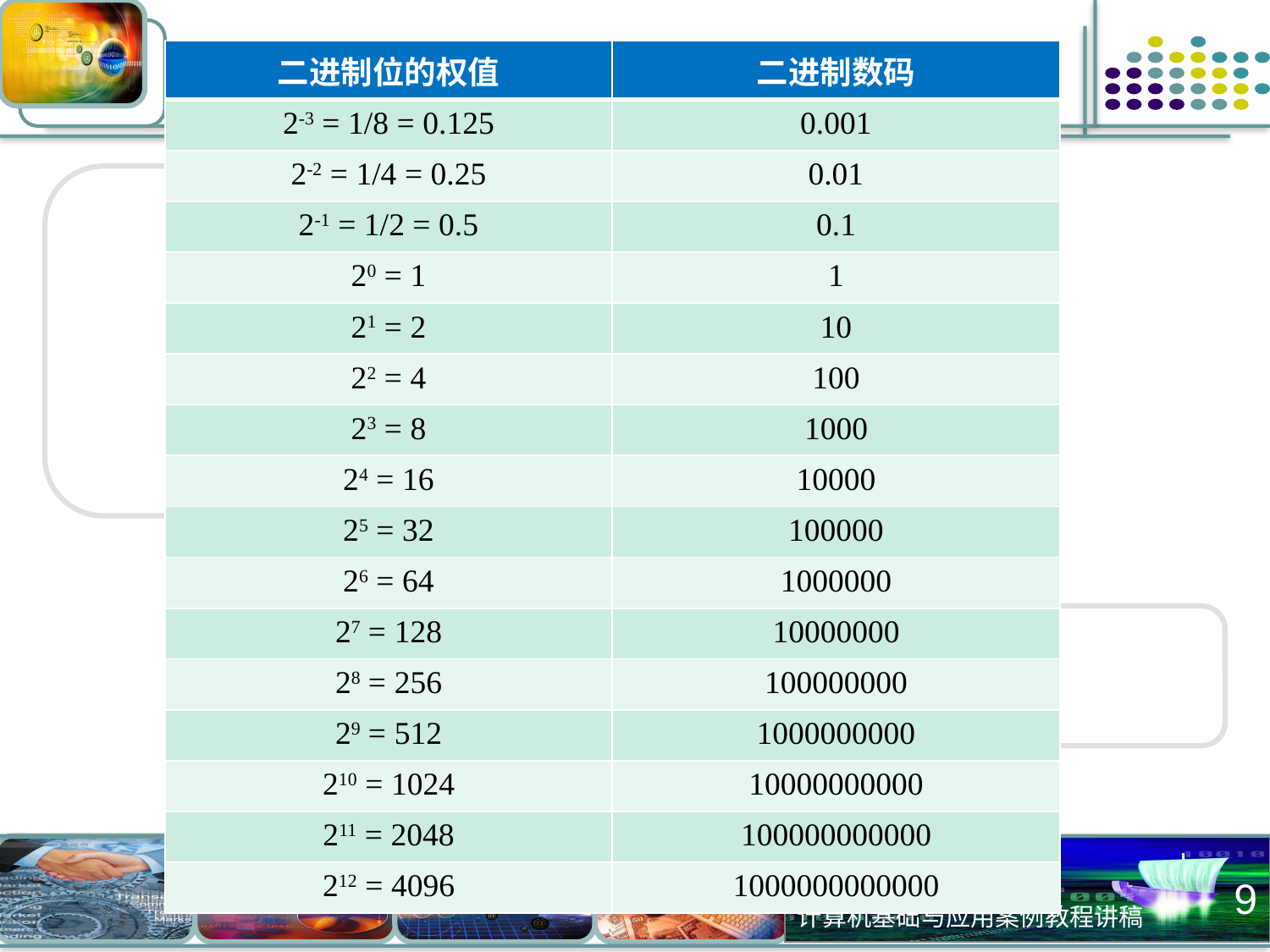

| 二进制位的权值 | 二进制数码 |
| --- | --- |
| 2-3 = 1/8 = 0.125 | 0.001 |
| 2-2 = 1/4 = 0.25 | 0.01 |
| 2-1 = 1/2 = 0.5 | 0.1 |
| 20 = 1 | 1 |
| 21 = 2 | 10 |
| 22 = 4 | 100 |
| 23 = 8 | 1000 |
| 24 = 16 | 10000 |
| 25 = 32 | 100000 |
| 26 = 64 | 1000000 |
| 27 = 128 | 10000000 |
| 28 = 256 | 100000000 |
| 29 = 512 | 1000000000 |
| 210 = 1024 | 10000000000 |
| 211 = 2048 | 100000000000 |
| 212 = 4096 | 1000000000000 |
9